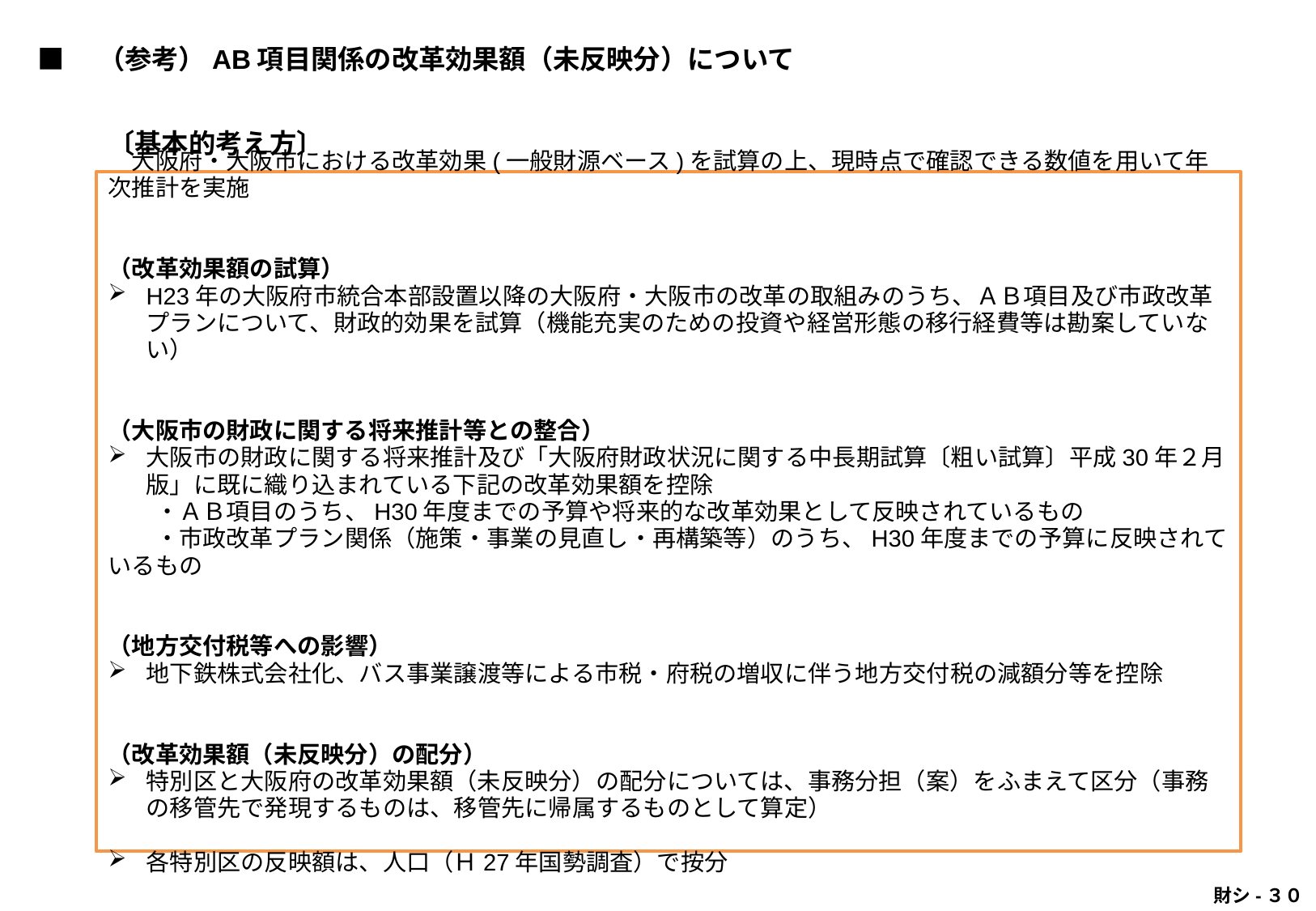

■　（参考）AB項目関係の改革効果額（未反映分）について
〔基本的考え方〕
　大阪府・大阪市における改革効果(一般財源ベース)を試算の上、現時点で確認できる数値を用いて年次推計を実施

（改革効果額の試算）
H23年の大阪府市統合本部設置以降の大阪府・大阪市の改革の取組みのうち、ＡＢ項目及び市政改革プランについて、財政的効果を試算（機能充実のための投資や経営形態の移行経費等は勘案していない）

（大阪市の財政に関する将来推計等との整合）
大阪市の財政に関する将来推計及び「大阪府財政状況に関する中長期試算〔粗い試算〕平成30年２月版」に既に織り込まれている下記の改革効果額を控除
　　・ＡＢ項目のうち、H30年度までの予算や将来的な改革効果として反映されているもの
　　・市政改革プラン関係（施策・事業の見直し・再構築等）のうち、H30年度までの予算に反映されているもの

（地方交付税等への影響）
地下鉄株式会社化、バス事業譲渡等による市税・府税の増収に伴う地方交付税の減額分等を控除

（改革効果額（未反映分）の配分）
特別区と大阪府の改革効果額（未反映分）の配分については、事務分担（案）をふまえて区分（事務の移管先で発現するものは、移管先に帰属するものとして算定）

各特別区の反映額は、人口（Ｈ27年国勢調査）で按分
 財シ-３０